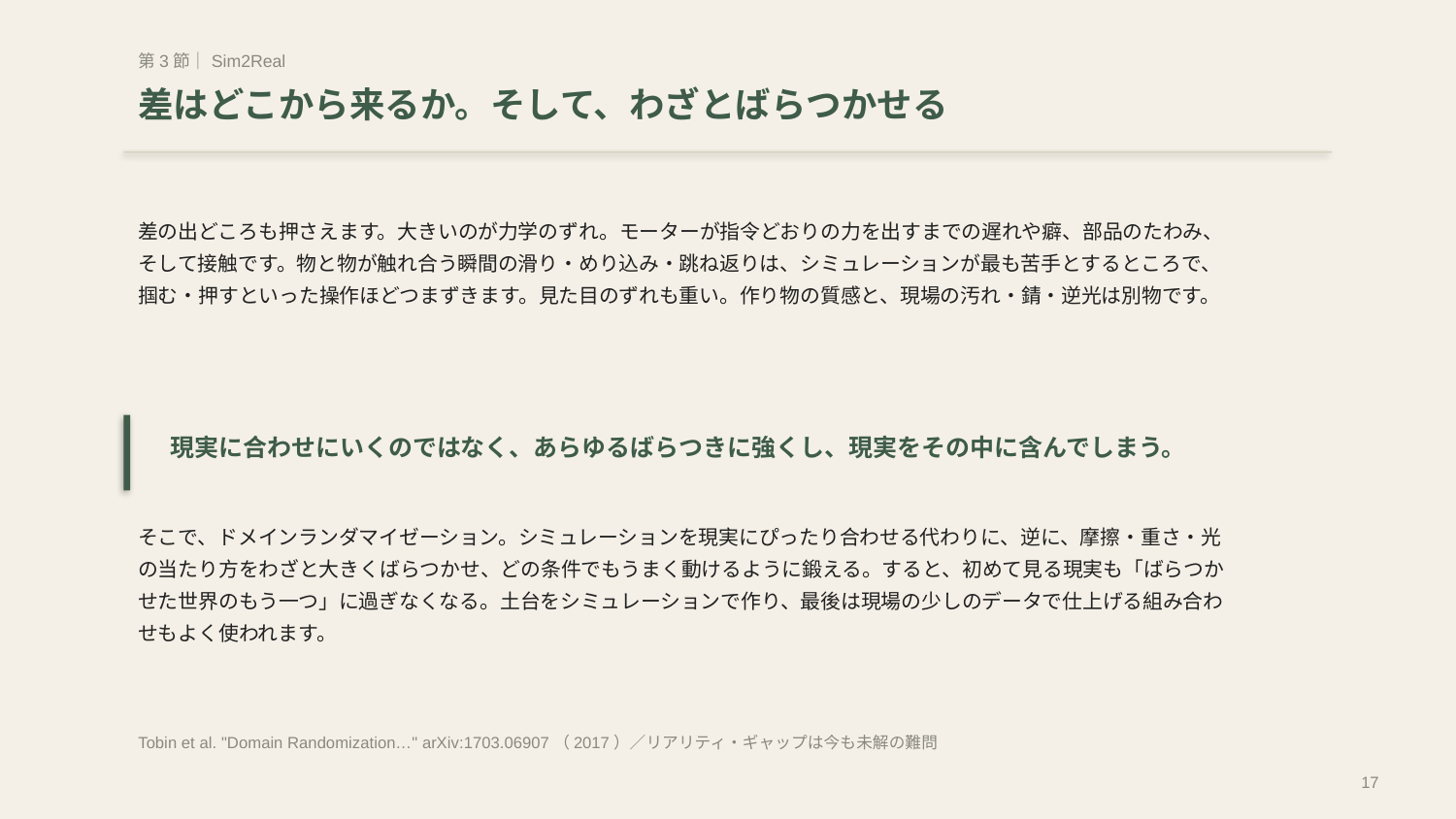

第3節｜Sim2Real
差はどこから来るか。そして、わざとばらつかせる

差の出どころも押さえます。大きいのが力学のずれ。モーターが指令どおりの力を出すまでの遅れや癖、部品のたわみ、そして接触です。物と物が触れ合う瞬間の滑り・めり込み・跳ね返りは、シミュレーションが最も苦手とするところで、掴む・押すといった操作ほどつまずきます。見た目のずれも重い。作り物の質感と、現場の汚れ・錆・逆光は別物です。

現実に合わせにいくのではなく、あらゆるばらつきに強くし、現実をその中に含んでしまう。
そこで、ドメインランダマイゼーション。シミュレーションを現実にぴったり合わせる代わりに、逆に、摩擦・重さ・光の当たり方をわざと大きくばらつかせ、どの条件でもうまく動けるように鍛える。すると、初めて見る現実も「ばらつかせた世界のもう一つ」に過ぎなくなる。土台をシミュレーションで作り、最後は現場の少しのデータで仕上げる組み合わせもよく使われます。
Tobin et al. "Domain Randomization…" arXiv:1703.06907（2017）／リアリティ・ギャップは今も未解の難問
17